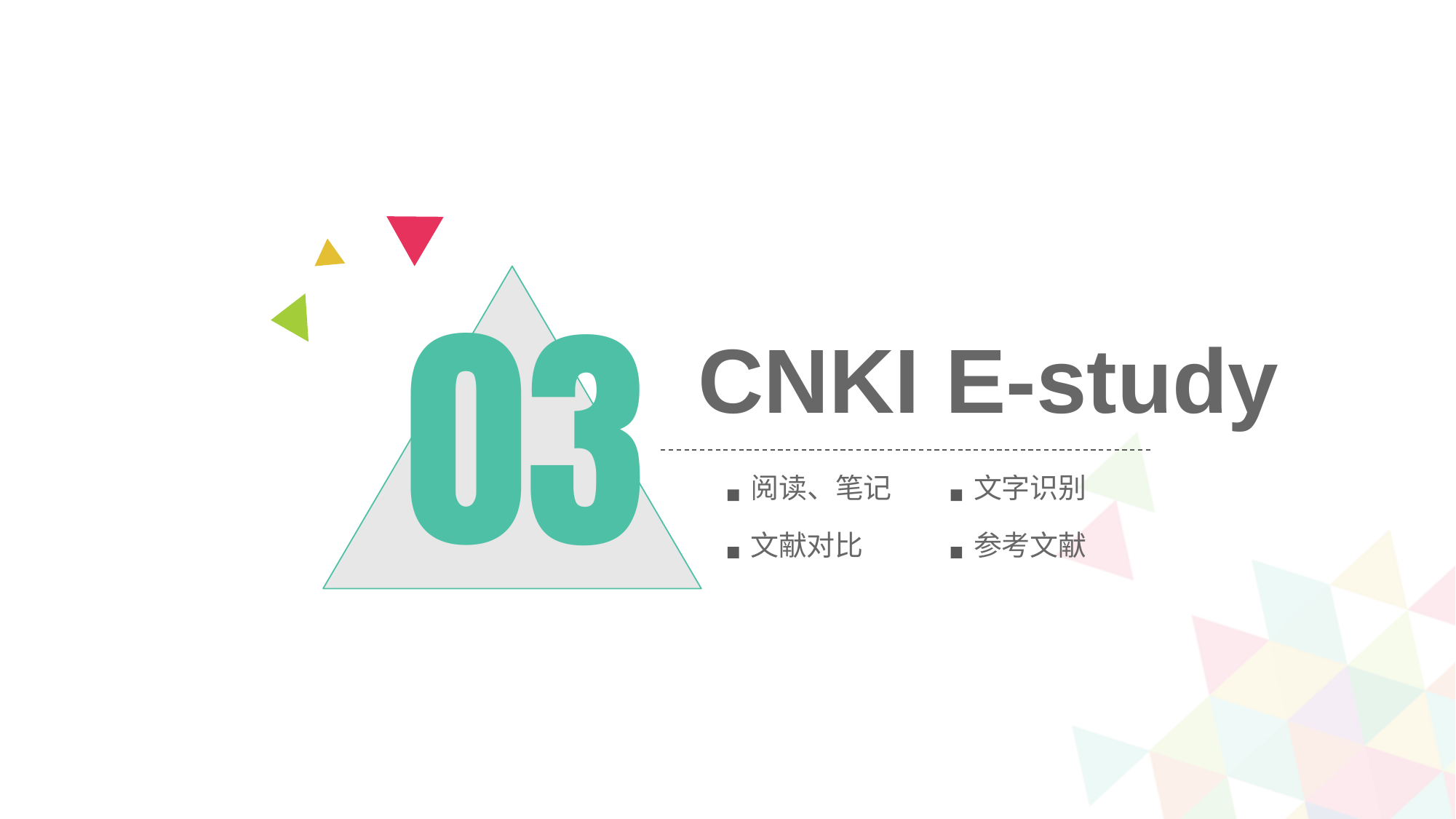

03

CNKI E-study
阅读、笔记

文字识别

文献对比

参考文献